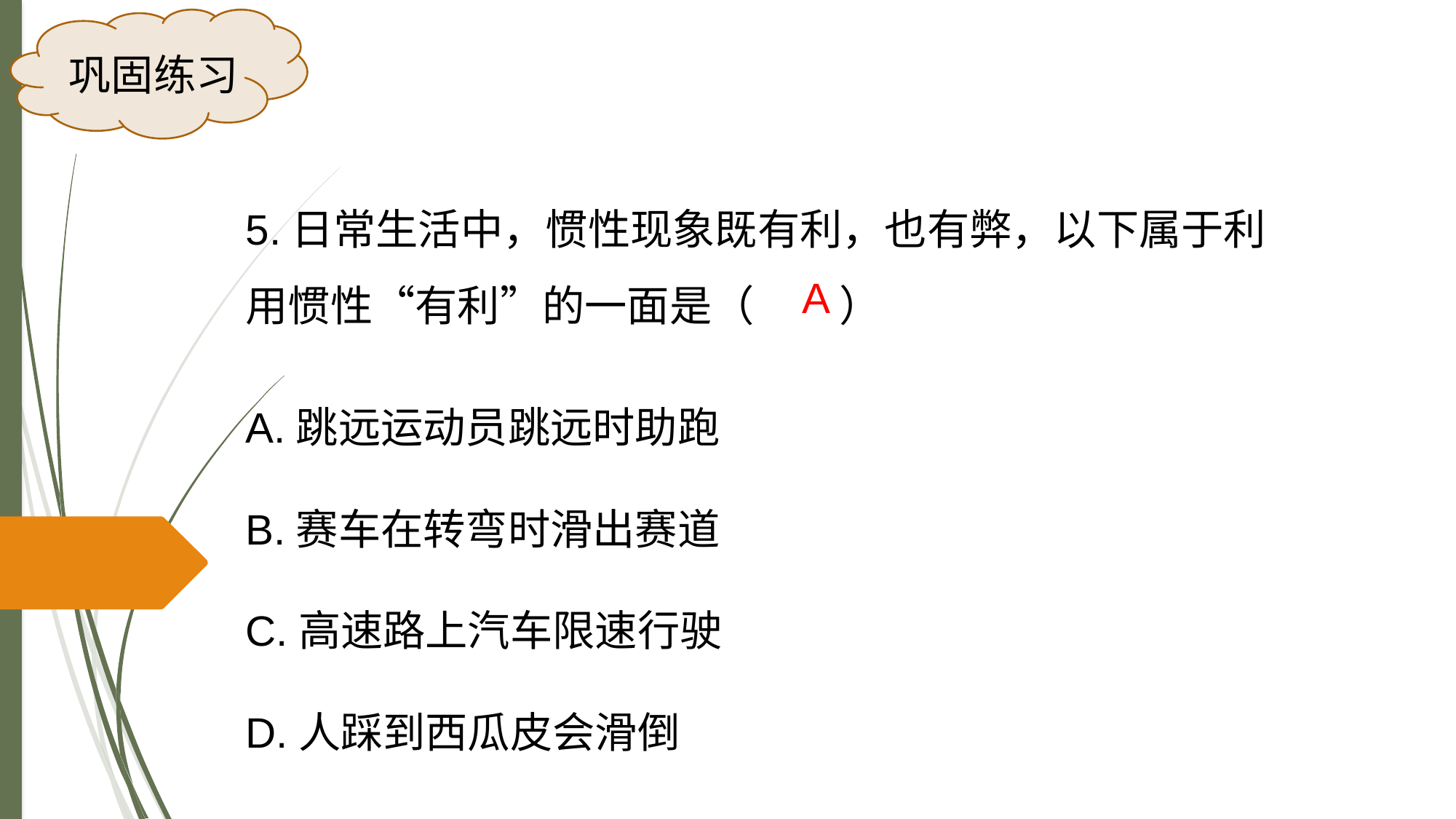

巩固练习
5.日常生活中，惯性现象既有利，也有弊，以下属于利用惯性“有利”的一面是（         ）
A
A.跳远运动员跳远时助跑
B.赛车在转弯时滑出赛道
C.高速路上汽车限速行驶
D.人踩到西瓜皮会滑倒